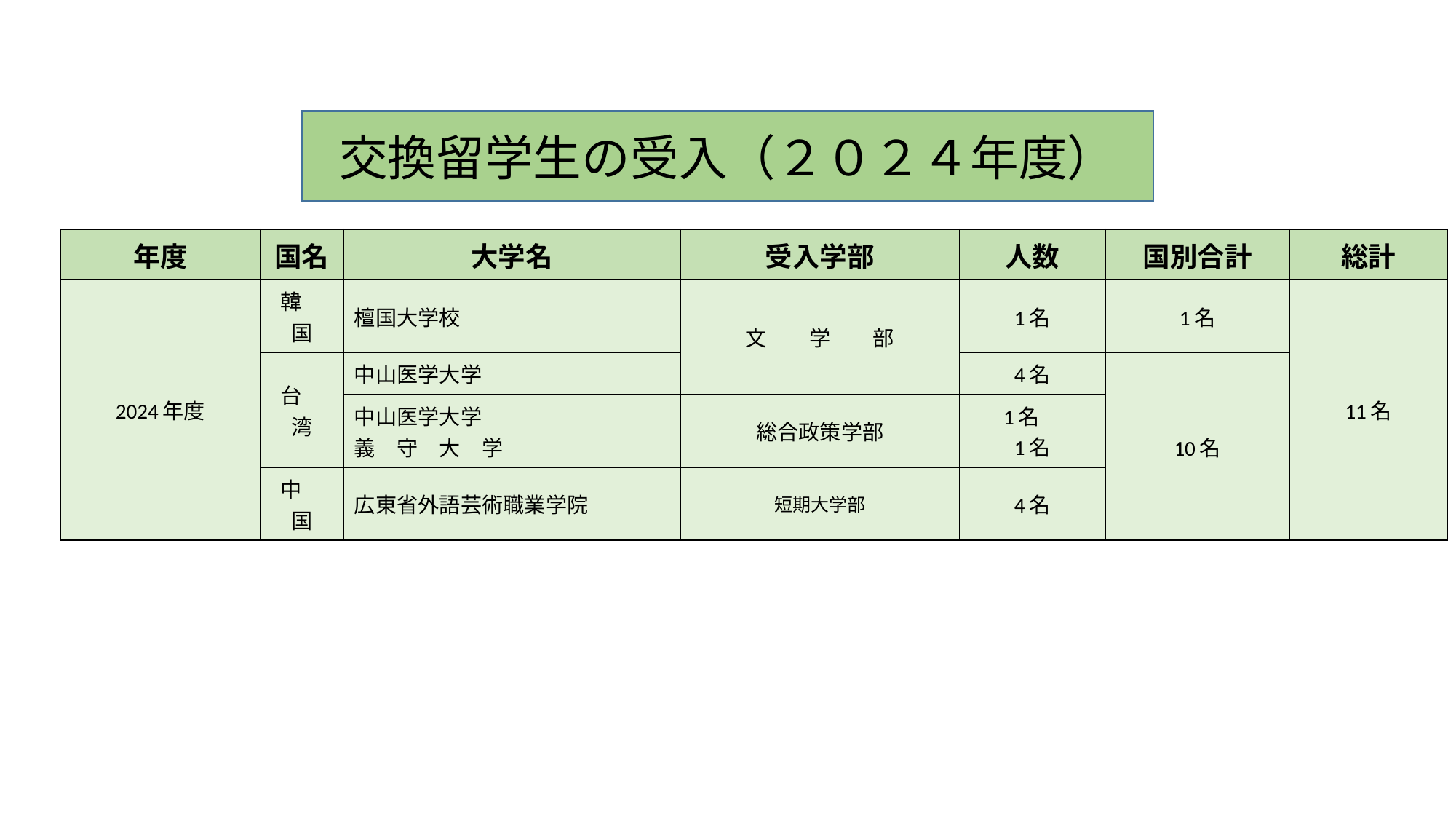

交換留学生の受入（２０２４年度）
| 年度 | 国名 | 大学名 | 受入学部 | 人数 | 国別合計 | 総計 |
| --- | --- | --- | --- | --- | --- | --- |
| 2024年度 | 韓　国 | 檀国大学校 | 文　　学　　部 | 1名 | 1名 | 11名 |
|  | 台　湾 | 中山医学大学 |  | 4名 | 10名 |  |
|  |  | 中山医学大学 義　守　大　学 | 総合政策学部 | 1名　 1名 |  |  |
|  | 中　国 | 広東省外語芸術職業学院 | 短期大学部 | 4名 |  |  |